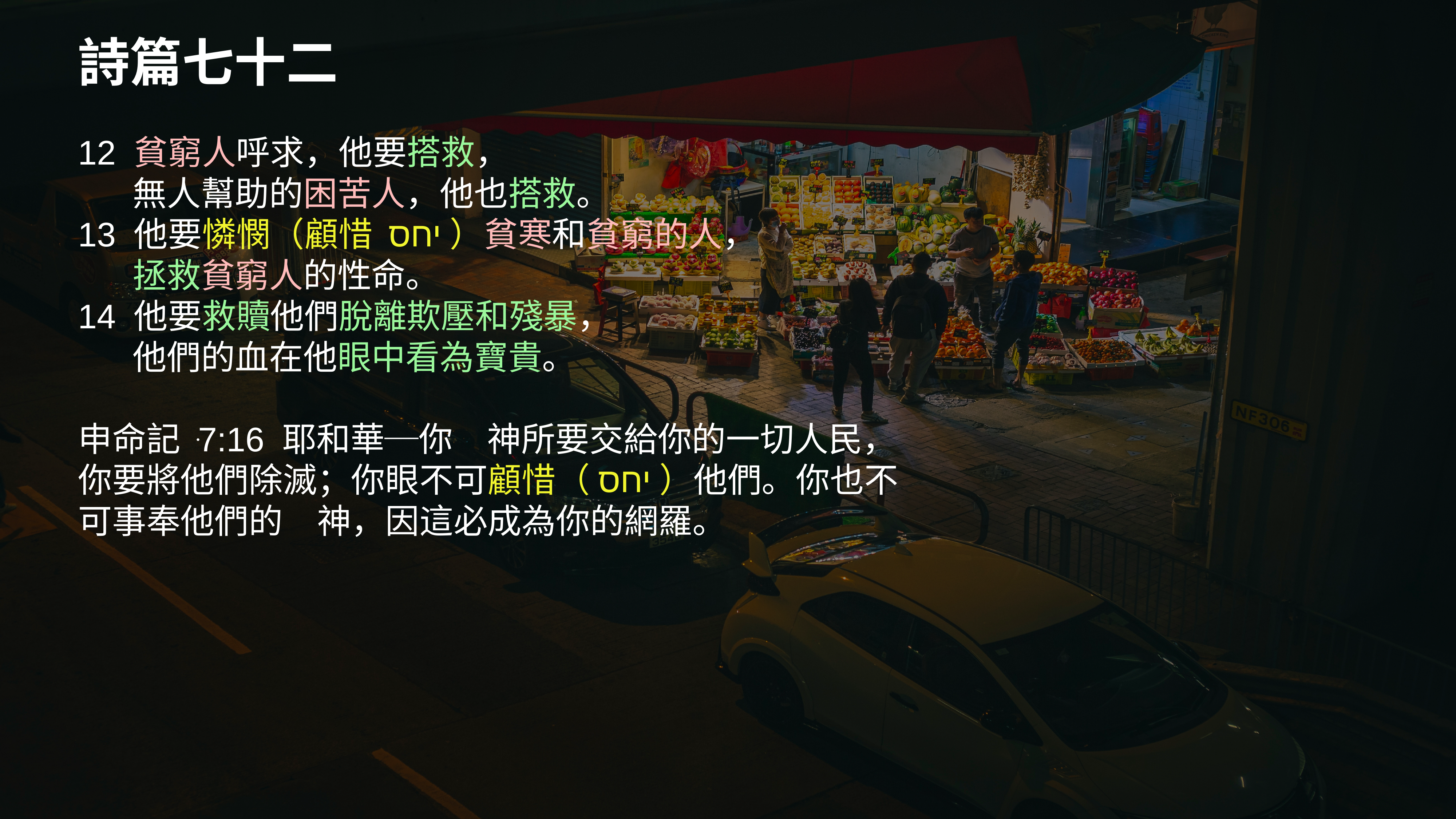

# 詩篇七十二
12 貧窮人呼求，他要搭救，
	無人幫助的困苦人，他也搭救。
13 他要憐憫（顧惜 יחס）貧寒和貧窮的人，
	拯救貧窮人的性命。
14 他要救贖他們脫離欺壓和殘暴，
	他們的血在他眼中看為寶貴。

申命記 ּ7:16 耶和華─你　神所要交給你的一切人民，你要將他們除滅；你眼不可顧惜（יחס）他們。你也不可事奉他們的　神，因這必成為你的網羅。